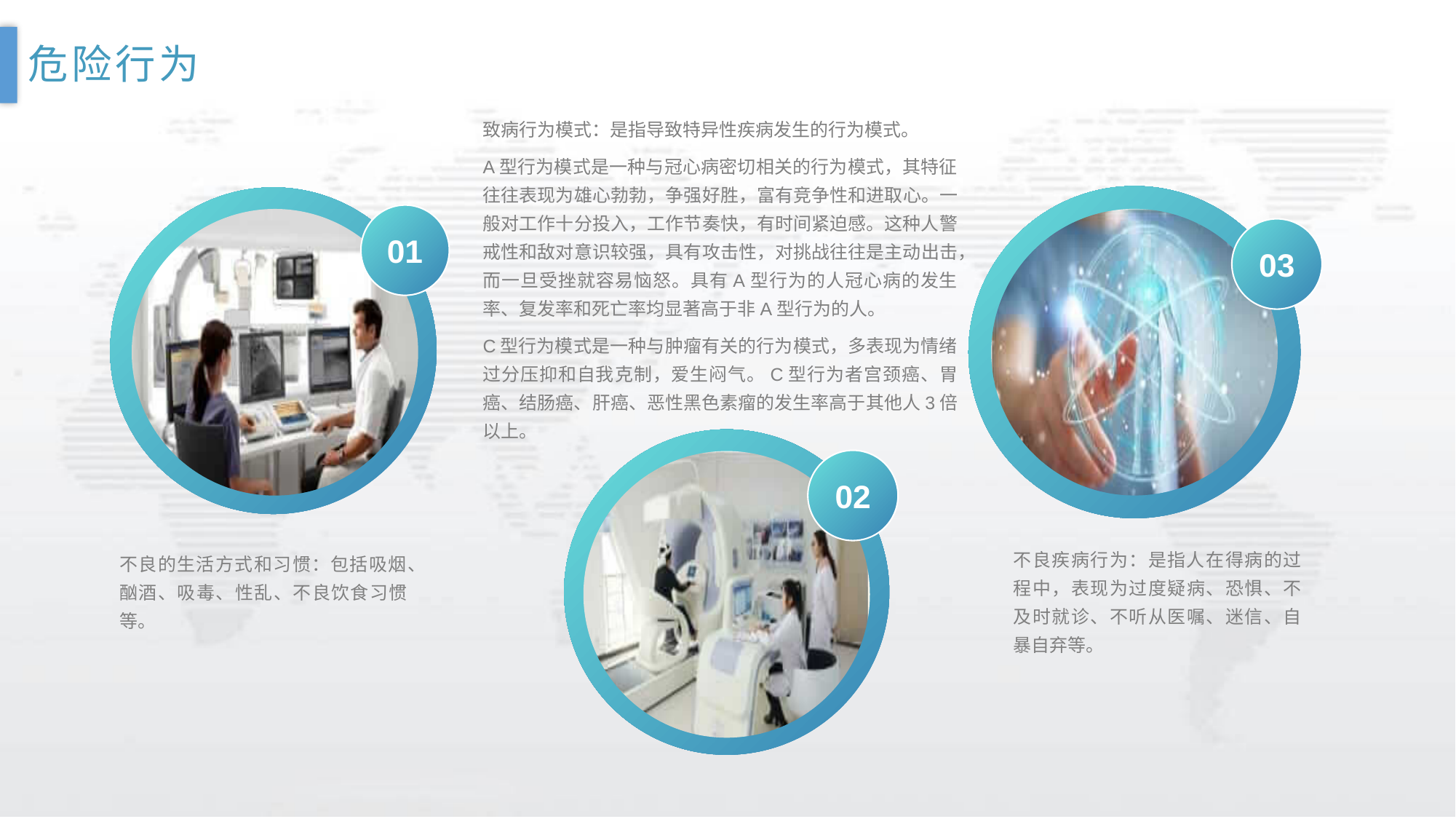

危险行为
致病行为模式：是指导致特异性疾病发生的行为模式。
A型行为模式是一种与冠心病密切相关的行为模式，其特征往往表现为雄心勃勃，争强好胜，富有竞争性和进取心。一般对工作十分投入，工作节奏快，有时间紧迫感。这种人警戒性和敌对意识较强，具有攻击性，对挑战往往是主动出击，而一旦受挫就容易恼怒。具有A型行为的人冠心病的发生率、复发率和死亡率均显著高于非A型行为的人。
C型行为模式是一种与肿瘤有关的行为模式，多表现为情绪过分压抑和自我克制，爱生闷气。C型行为者宫颈癌、胃癌、结肠癌、肝癌、恶性黑色素瘤的发生率高于其他人3倍以上。

01
03

02
不良疾病行为：是指人在得病的过程中，表现为过度疑病、恐惧、不及时就诊、不听从医嘱、迷信、自暴自弃等。
不良的生活方式和习惯：包括吸烟、酗酒、吸毒、性乱、不良饮食习惯等。